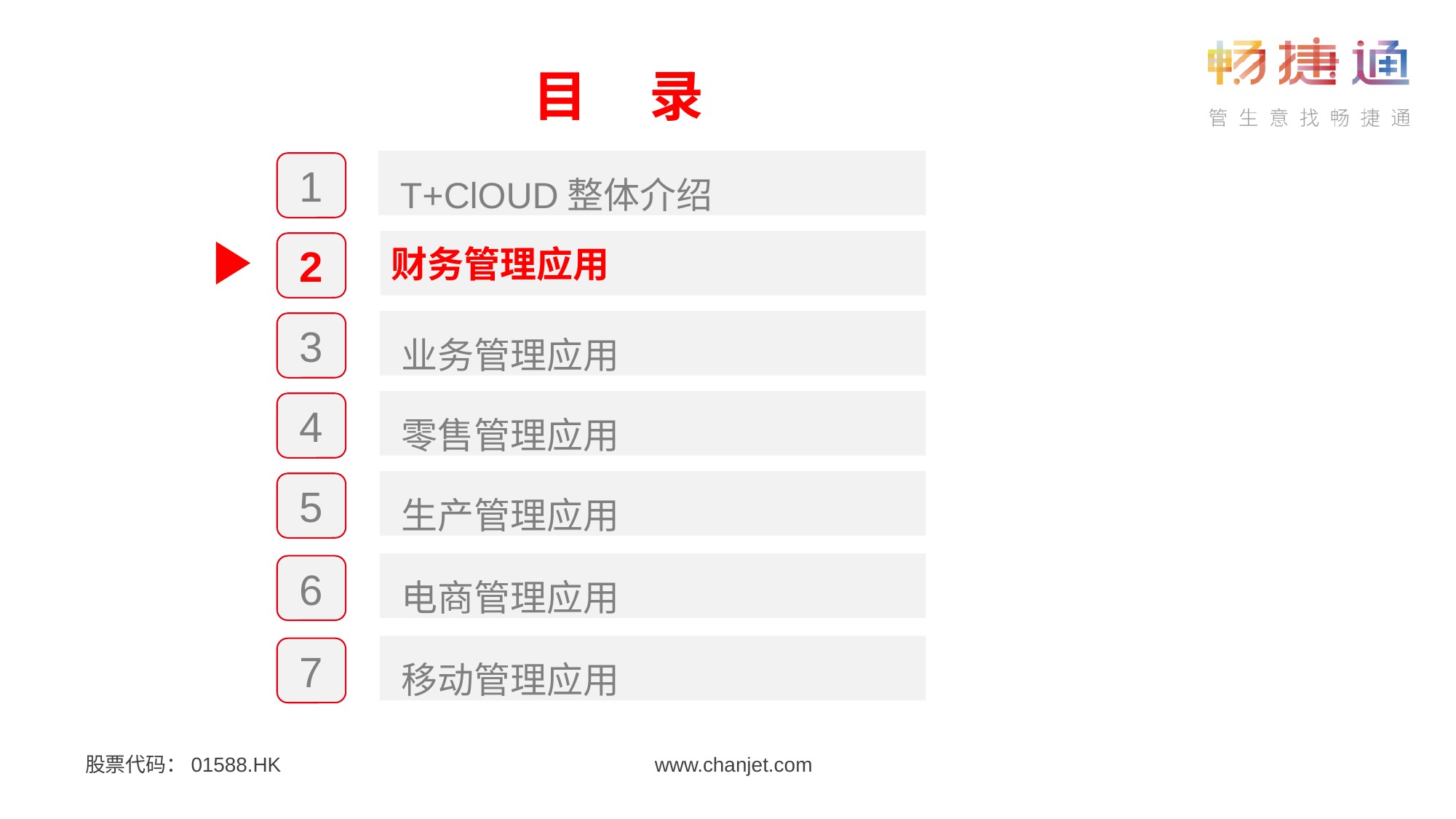

目     录
T+ClOUD整体介绍
1
财务管理应用
2

业务管理应用
3
零售管理应用
4
生产管理应用
5
电商管理应用
6
移动管理应用
7